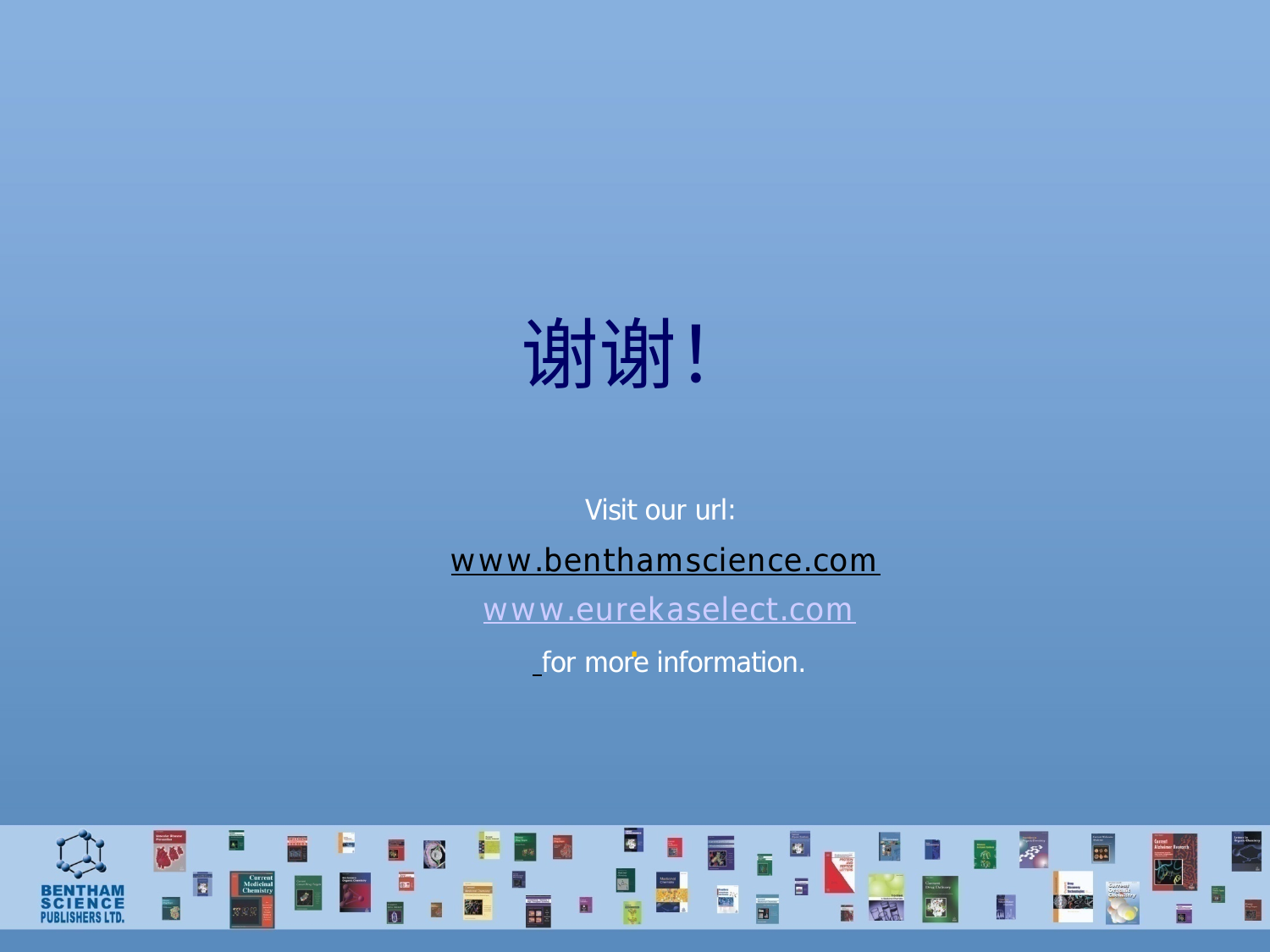

# 谢谢！
Visit our url:
 www.benthamscience.com
www.eurekaselect.com
 for more information.
.